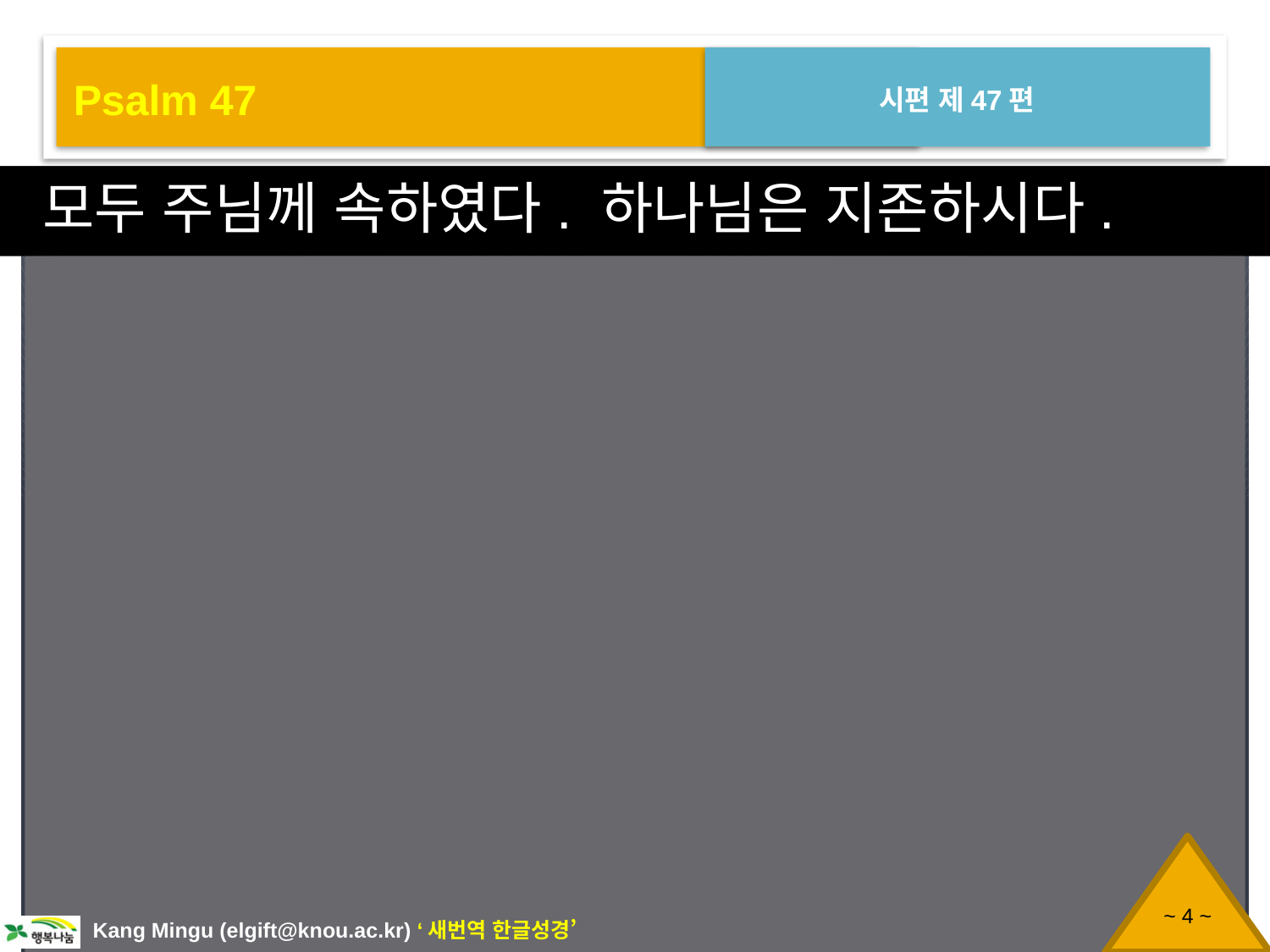

Psalm 47
시편 제47편
모두 주님께 속하였다. 하나님은 지존하시다.